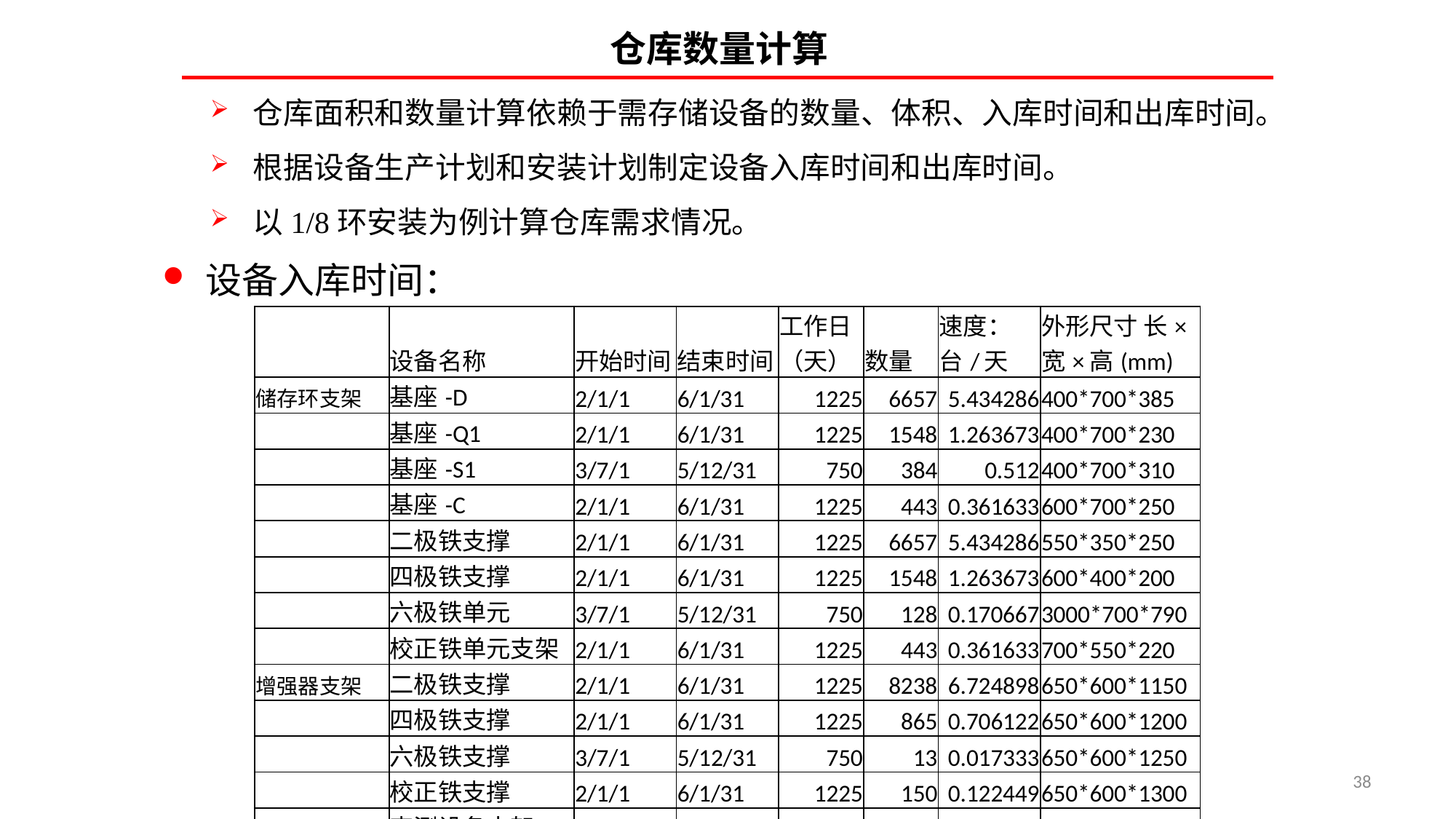

仓库数量计算
仓库面积和数量计算依赖于需存储设备的数量、体积、入库时间和出库时间。
根据设备生产计划和安装计划制定设备入库时间和出库时间。
以1/8环安装为例计算仓库需求情况。
设备入库时间：

|  | 设备名称 | 开始时间 | 结束时间 | 工作日（天） | 数量 | 速度： 台/天 | 外形尺寸 长×宽×高(mm) |
| --- | --- | --- | --- | --- | --- | --- | --- |
| 储存环支架 | 基座-D | 2/1/1 | 6/1/31 | 1225 | 6657 | 5.434286 | 400\*700\*385 |
|  | 基座-Q1 | 2/1/1 | 6/1/31 | 1225 | 1548 | 1.263673 | 400\*700\*230 |
|  | 基座-S1 | 3/7/1 | 5/12/31 | 750 | 384 | 0.512 | 400\*700\*310 |
|  | 基座-C | 2/1/1 | 6/1/31 | 1225 | 443 | 0.361633 | 600\*700\*250 |
|  | 二极铁支撑 | 2/1/1 | 6/1/31 | 1225 | 6657 | 5.434286 | 550\*350\*250 |
|  | 四极铁支撑 | 2/1/1 | 6/1/31 | 1225 | 1548 | 1.263673 | 600\*400\*200 |
|  | 六极铁单元 | 3/7/1 | 5/12/31 | 750 | 128 | 0.170667 | 3000\*700\*790 |
|  | 校正铁单元支架 | 2/1/1 | 6/1/31 | 1225 | 443 | 0.361633 | 700\*550\*220 |
| 增强器支架 | 二极铁支撑 | 2/1/1 | 6/1/31 | 1225 | 8238 | 6.724898 | 650\*600\*1150 |
|  | 四极铁支撑 | 2/1/1 | 6/1/31 | 1225 | 865 | 0.706122 | 650\*600\*1200 |
|  | 六极铁支撑 | 3/7/1 | 5/12/31 | 750 | 13 | 0.017333 | 650\*600\*1250 |
|  | 校正铁支撑 | 2/1/1 | 6/1/31 | 1225 | 150 | 0.122449 | 650\*600\*1300 |
|  | 束测设备支架 | 3/1/1 | 6/1/31 | 1225 | 302 | 0.246531 | 450\*450\*1200 |
|  | 真空泵支架 | 3/1/1 | 6/1/31 | 1225 | 105 | 0.085714 | 450\*450\*950 |
38